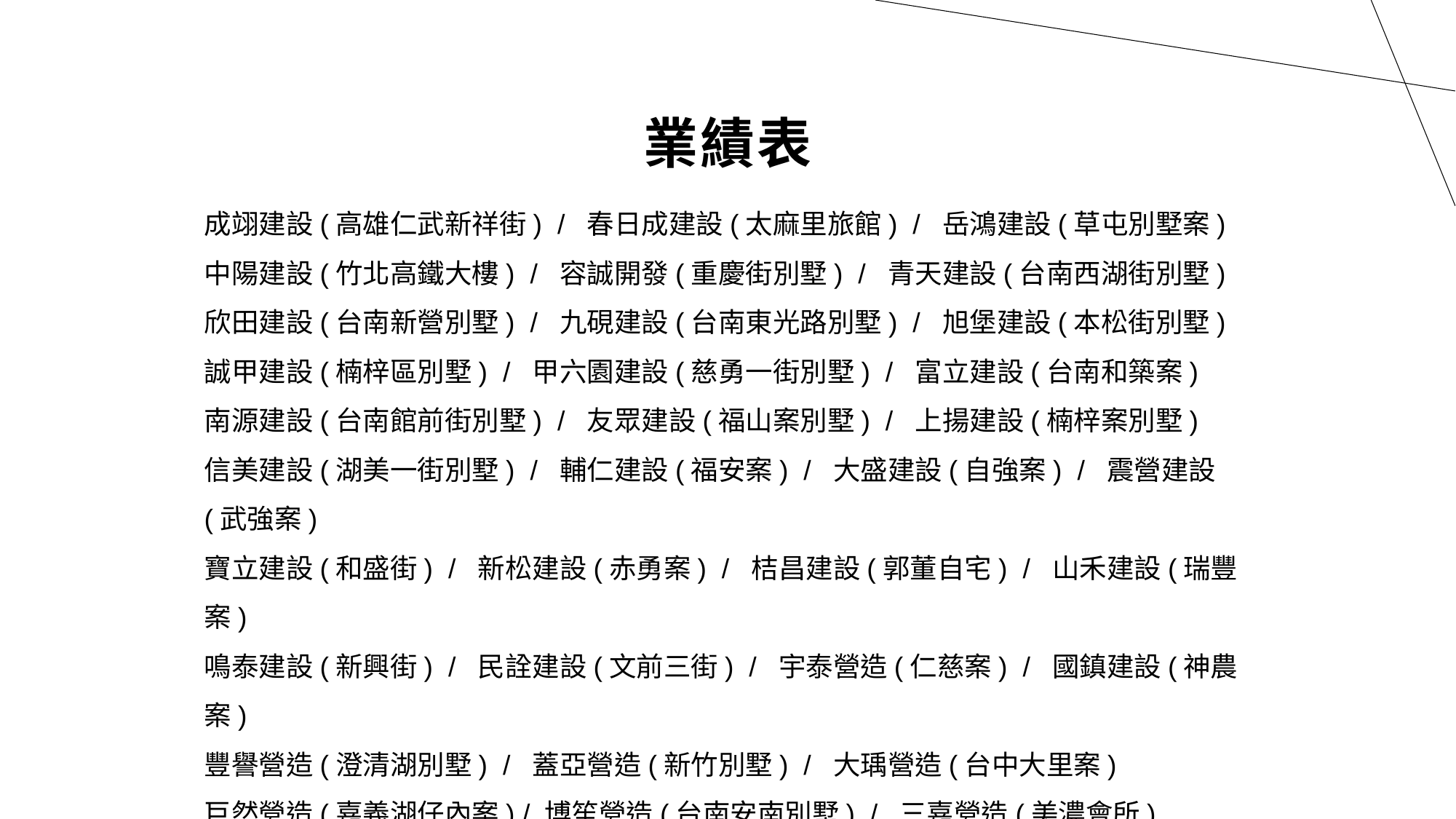

# 業績表
成翊建設(高雄仁武新祥街)  /  春日成建設(太麻里旅館)  /  岳鴻建設(草屯別墅案)
中陽建設(竹北高鐵大樓)  /  容誠開發(重慶街別墅)  /  青天建設(台南西湖街別墅)
欣田建設(台南新營別墅)  /  九硯建設(台南東光路別墅)  /  旭堡建設(本松街別墅)
誠甲建設(楠梓區別墅)  /  甲六園建設(慈勇一街別墅)  /  富立建設(台南和築案)
南源建設(台南館前街別墅)  /  友眾建設(福山案別墅)  /  上揚建設(楠梓案別墅)
信美建設(湖美一街別墅)  /  輔仁建設(福安案)  /  大盛建設(自強案)  /  震營建設(武強案)
寶立建設(和盛街)  /  新松建設(赤勇案)  /  桔昌建設(郭董自宅)  /  山禾建設(瑞豐案)
鳴泰建設(新興街)  /  民詮建設(文前三街)  /  宇泰營造(仁慈案)  /  國鎮建設(神農案)
豐譽營造(澄清湖別墅)  /  蓋亞營造(新竹別墅)  /  大瑀營造(台中大里案)
巨然營造(嘉義湖仔內案) / 博笙營造(台南安南別墅)  /  三嘉營造(美濃會所)